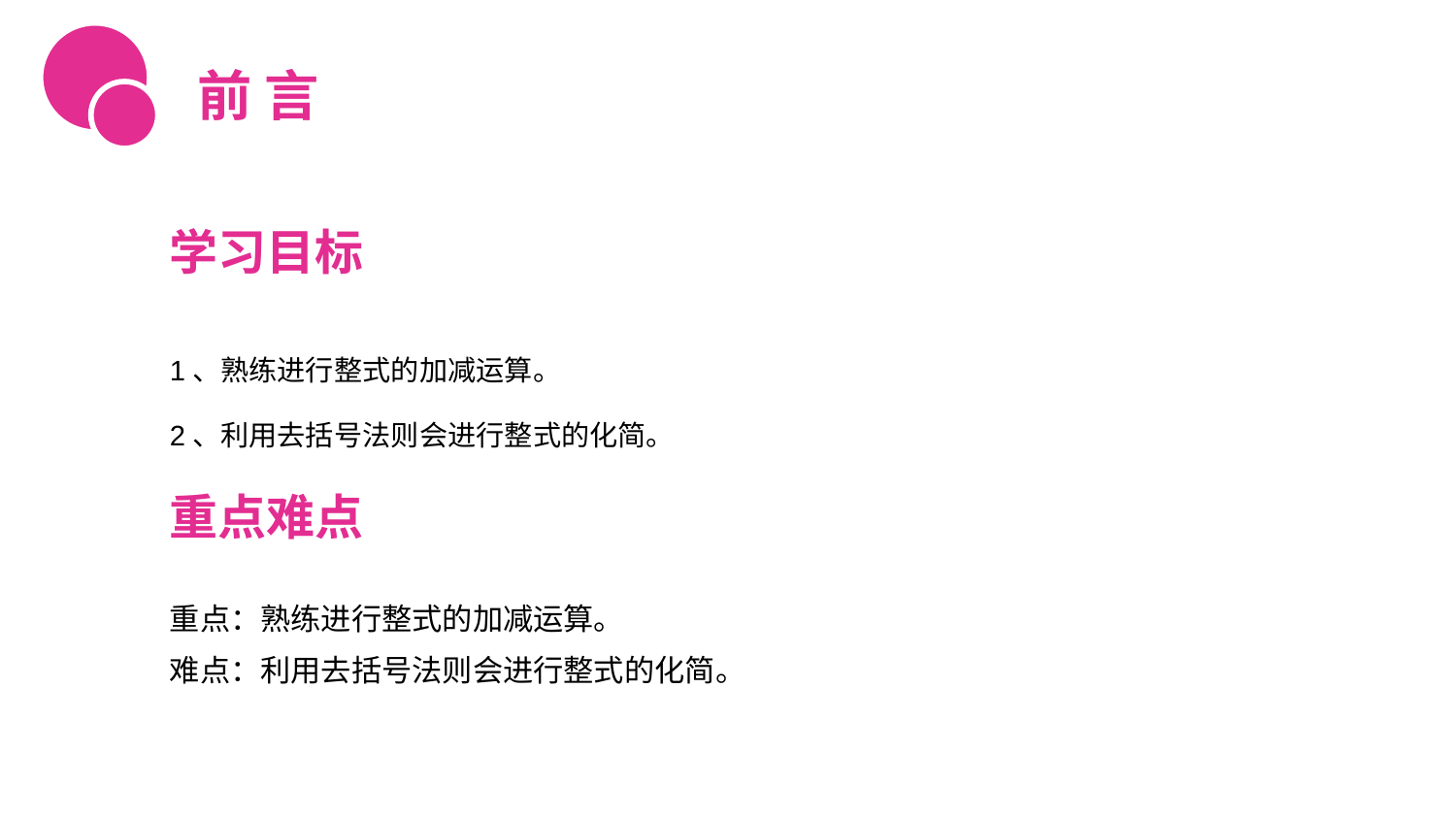

前 言
学习目标
1、熟练进行整式的加减运算。
2、利用去括号法则会进行整式的化简。
重点难点
重点：熟练进行整式的加减运算。
难点：利用去括号法则会进行整式的化简。